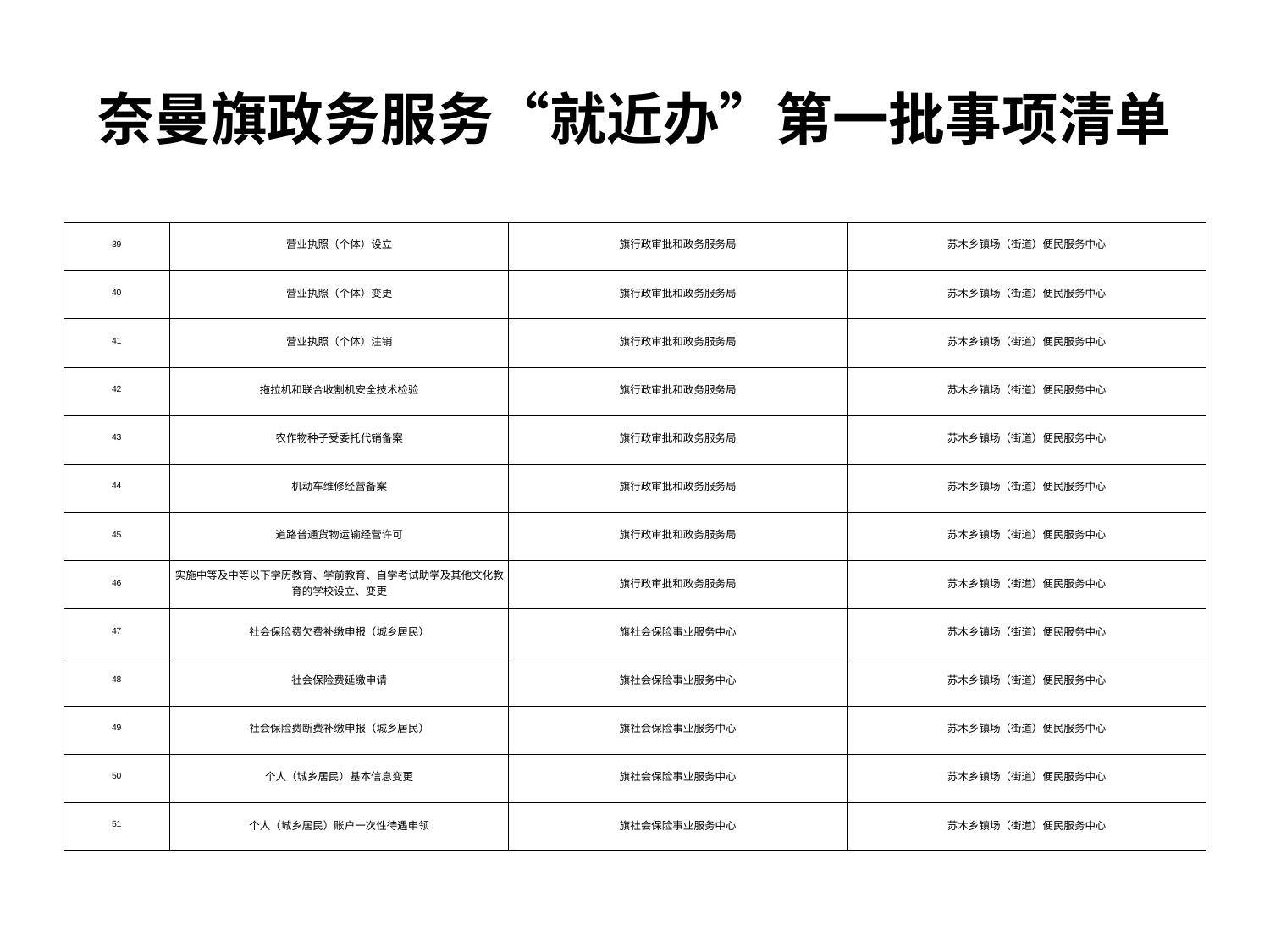

# 奈曼旗政务服务“就近办”第一批事项清单
| 39 | 营业执照（个体）设立 | 旗行政审批和政务服务局 | 苏木乡镇场（街道）便民服务中心 |
| --- | --- | --- | --- |
| 40 | 营业执照（个体）变更 | 旗行政审批和政务服务局 | 苏木乡镇场（街道）便民服务中心 |
| 41 | 营业执照（个体）注销 | 旗行政审批和政务服务局 | 苏木乡镇场（街道）便民服务中心 |
| 42 | 拖拉机和联合收割机安全技术检验 | 旗行政审批和政务服务局 | 苏木乡镇场（街道）便民服务中心 |
| 43 | 农作物种子受委托代销备案 | 旗行政审批和政务服务局 | 苏木乡镇场（街道）便民服务中心 |
| 44 | 机动车维修经营备案 | 旗行政审批和政务服务局 | 苏木乡镇场（街道）便民服务中心 |
| 45 | 道路普通货物运输经营许可 | 旗行政审批和政务服务局 | 苏木乡镇场（街道）便民服务中心 |
| 46 | 实施中等及中等以下学历教育、学前教育、自学考试助学及其他文化教育的学校设立、变更 | 旗行政审批和政务服务局 | 苏木乡镇场（街道）便民服务中心 |
| 47 | 社会保险费欠费补缴申报（城乡居民） | 旗社会保险事业服务中心 | 苏木乡镇场（街道）便民服务中心 |
| 48 | 社会保险费延缴申请 | 旗社会保险事业服务中心 | 苏木乡镇场（街道）便民服务中心 |
| 49 | 社会保险费断费补缴申报（城乡居民） | 旗社会保险事业服务中心 | 苏木乡镇场（街道）便民服务中心 |
| 50 | 个人（城乡居民）基本信息变更 | 旗社会保险事业服务中心 | 苏木乡镇场（街道）便民服务中心 |
| 51 | 个人（城乡居民）账户一次性待遇申领 | 旗社会保险事业服务中心 | 苏木乡镇场（街道）便民服务中心 |